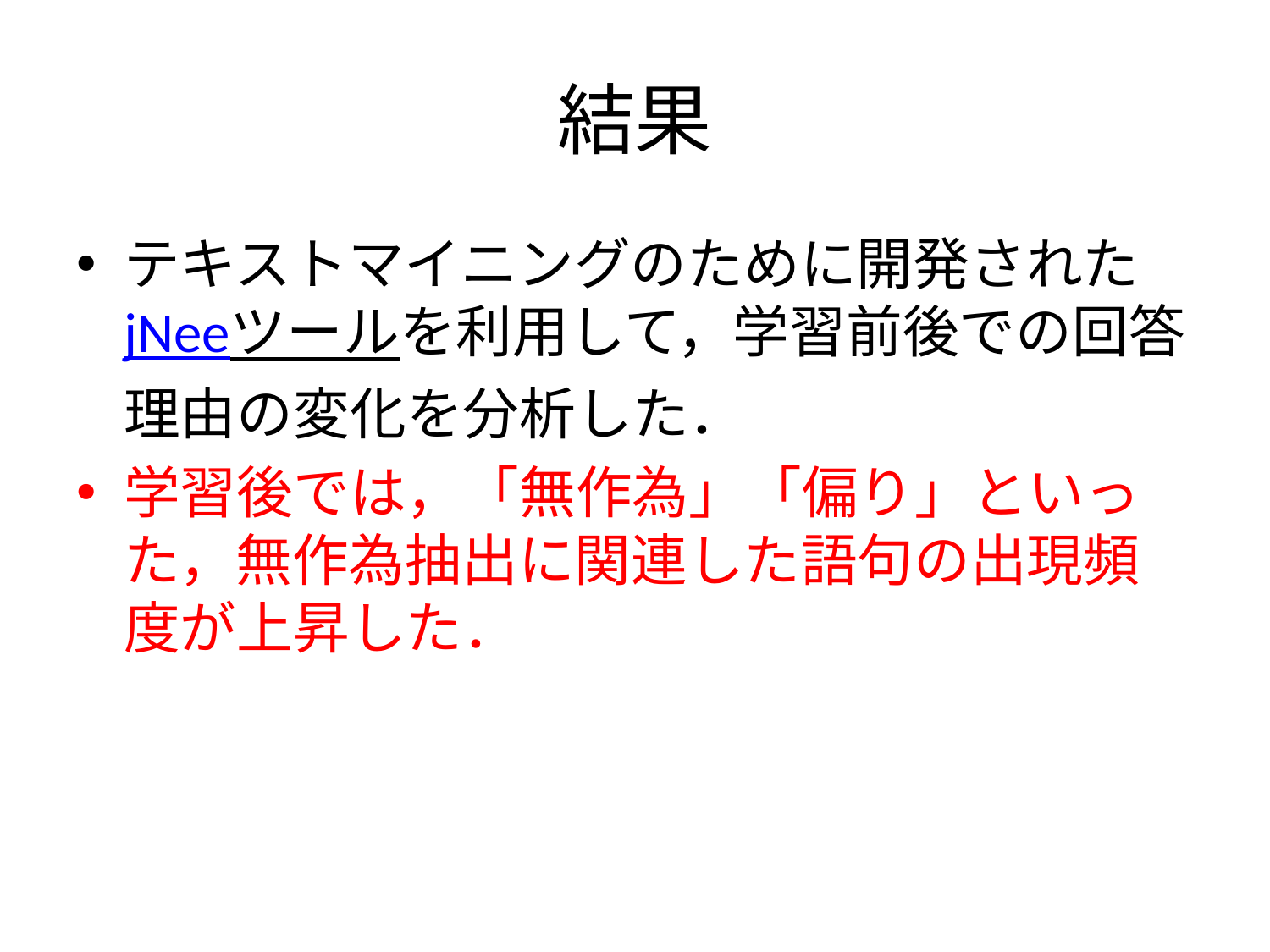

# 結果
テキストマイニングのために開発されたjNeeツールを利用して，学習前後での回答理由の変化を分析した．
学習後では，「無作為」「偏り」といった，無作為抽出に関連した語句の出現頻度が上昇した．